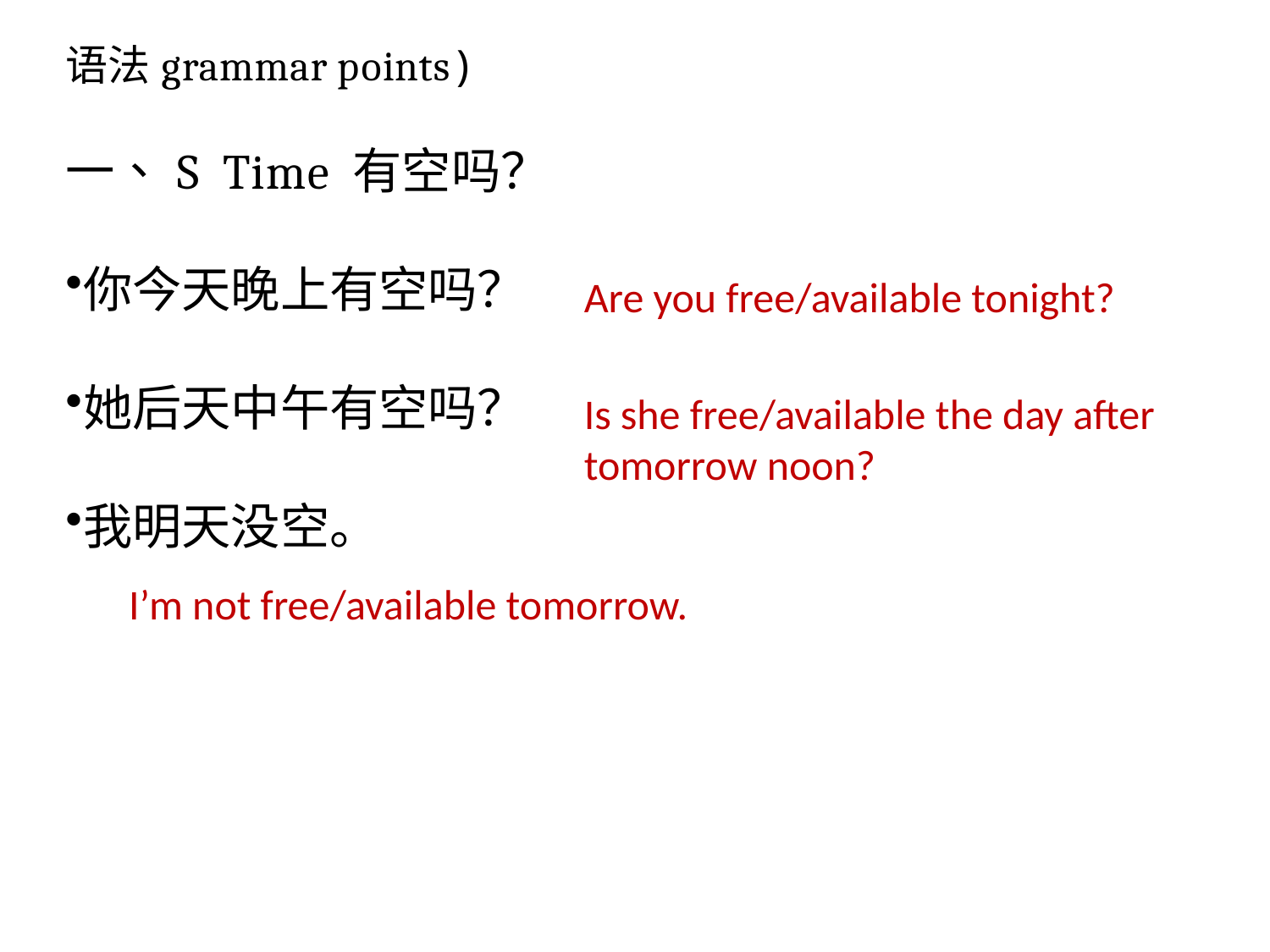

语法grammar points)

一、S  Time 有空吗？

你今天晚上有空吗？

她后天中午有空吗？

我明天没空。

Are you free/available tonight?
Is she free/available the day after tomorrow noon?
I’m not free/available tomorrow.